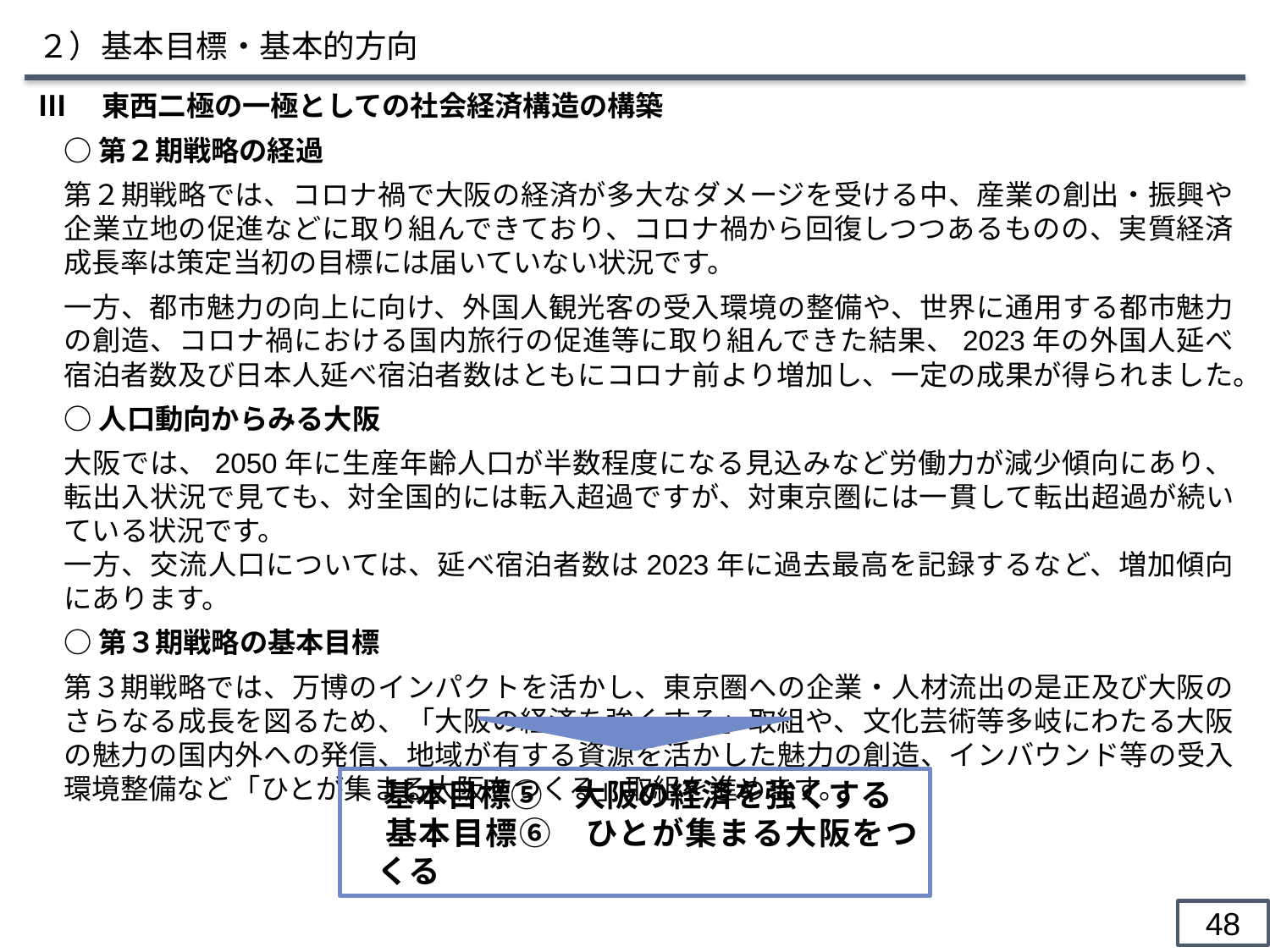

２）基本目標・基本的方向
Ⅲ　東西二極の一極としての社会経済構造の構築
○第２期戦略の経過
第２期戦略では、コロナ禍で大阪の経済が多大なダメージを受ける中、産業の創出・振興や企業立地の促進などに取り組んできており、コロナ禍から回復しつつあるものの、実質経済成長率は策定当初の目標には届いていない状況です。
一方、都市魅力の向上に向け、外国人観光客の受入環境の整備や、世界に通用する都市魅力の創造、コロナ禍における国内旅行の促進等に取り組んできた結果、2023年の外国人延べ宿泊者数及び日本人延べ宿泊者数はともにコロナ前より増加し、一定の成果が得られました。
○人口動向からみる大阪
大阪では、2050年に生産年齢人口が半数程度になる見込みなど労働力が減少傾向にあり、転出入状況で見ても、対全国的には転入超過ですが、対東京圏には一貫して転出超過が続いている状況です。
一方、交流人口については、延べ宿泊者数は2023年に過去最高を記録するなど、増加傾向にあります。
○第３期戦略の基本目標
第３期戦略では、万博のインパクトを活かし、東京圏への企業・人材流出の是正及び大阪のさらなる成長を図るため、「大阪の経済を強くする」取組や、文化芸術等多岐にわたる大阪の魅力の国内外への発信、地域が有する資源を活かした魅力の創造、インバウンド等の受入環境整備など「ひとが集まる大阪をつくる」取組を進めます。

　基本目標⑤　大阪の経済を強くする
　基本目標⑥　ひとが集まる大阪をつくる
48